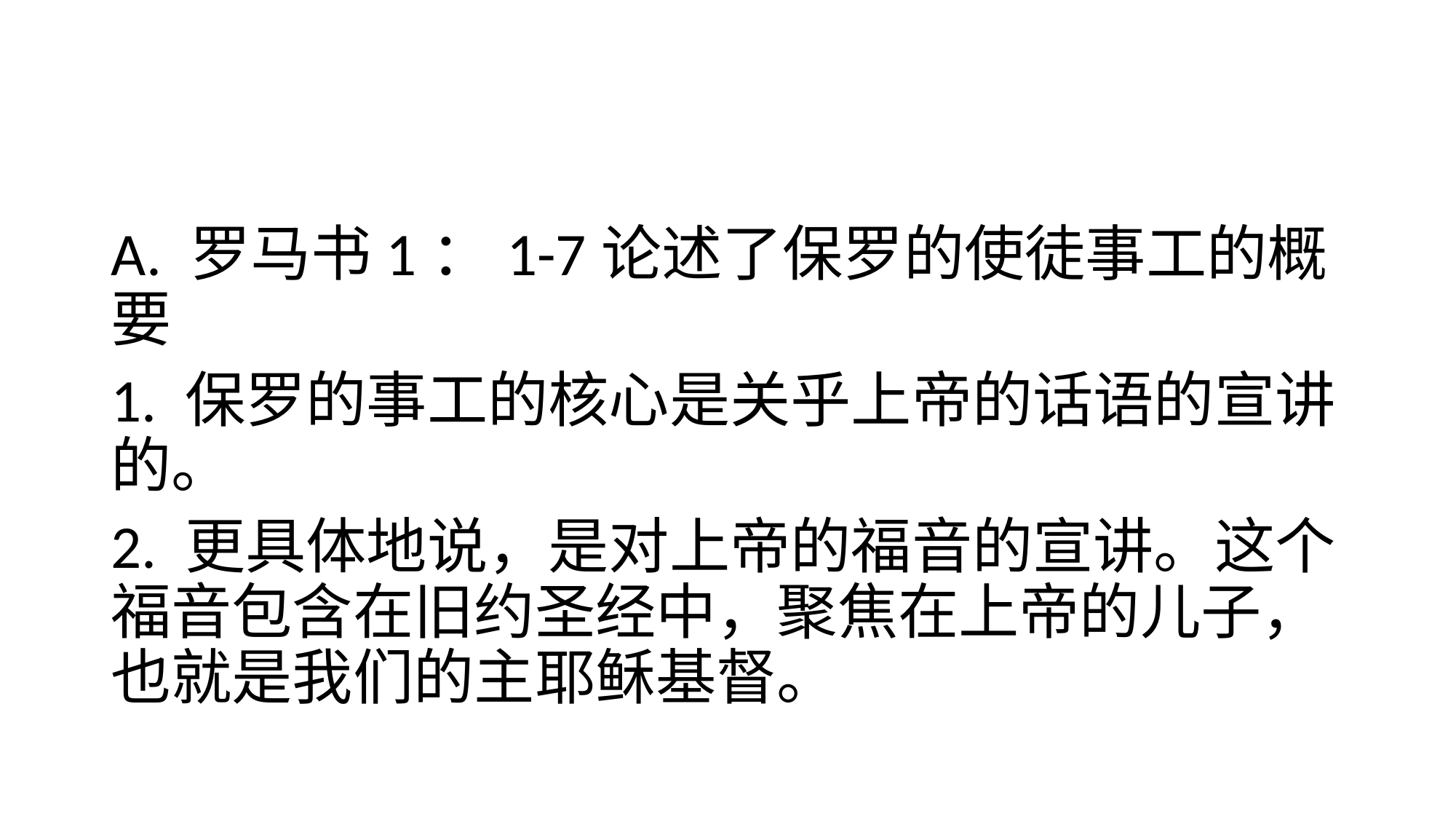

#
A. 罗马书1：1-7论述了保罗的使徒事工的概要
1. 保罗的事工的核心是关乎上帝的话语的宣讲的。
2. 更具体地说，是对上帝的福音的宣讲。这个福音包含在旧约圣经中，聚焦在上帝的儿子，也就是我们的主耶稣基督。